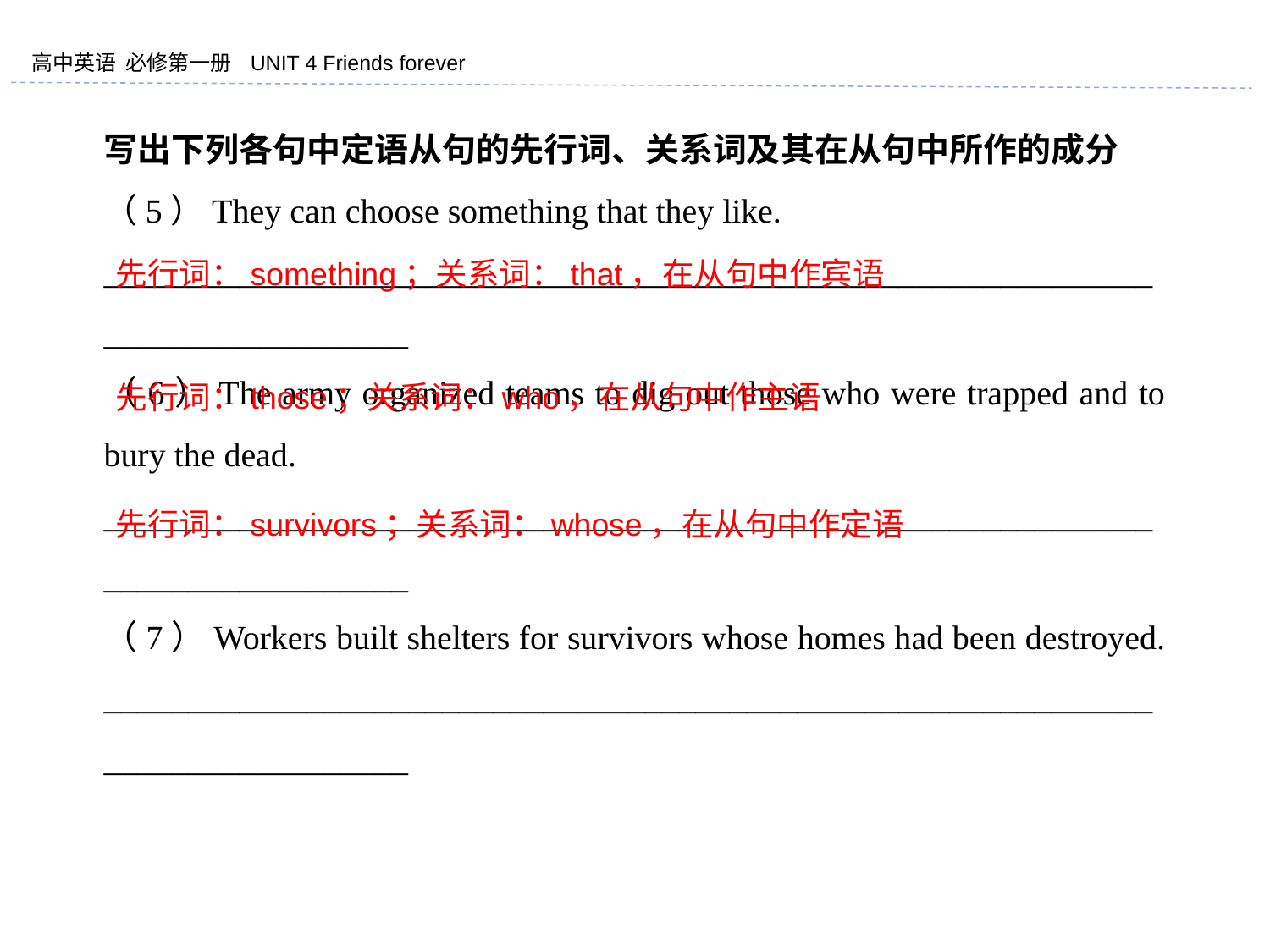

写出下列各句中定语从句的先行词、关系词及其在从句中所作的成分
（5）They can choose something that they like.
________________________________________________________________________________
（6）The army organized teams to dig out those who were trapped and to bury the dead.
________________________________________________________________________________
（7）Workers built shelters for survivors whose homes had been destroyed.
________________________________________________________________________________
先行词：something；关系词：that，在从句中作宾语
先行词：those；关系词：who，在从句中作主语
先行词：survivors；关系词：whose，在从句中作定语